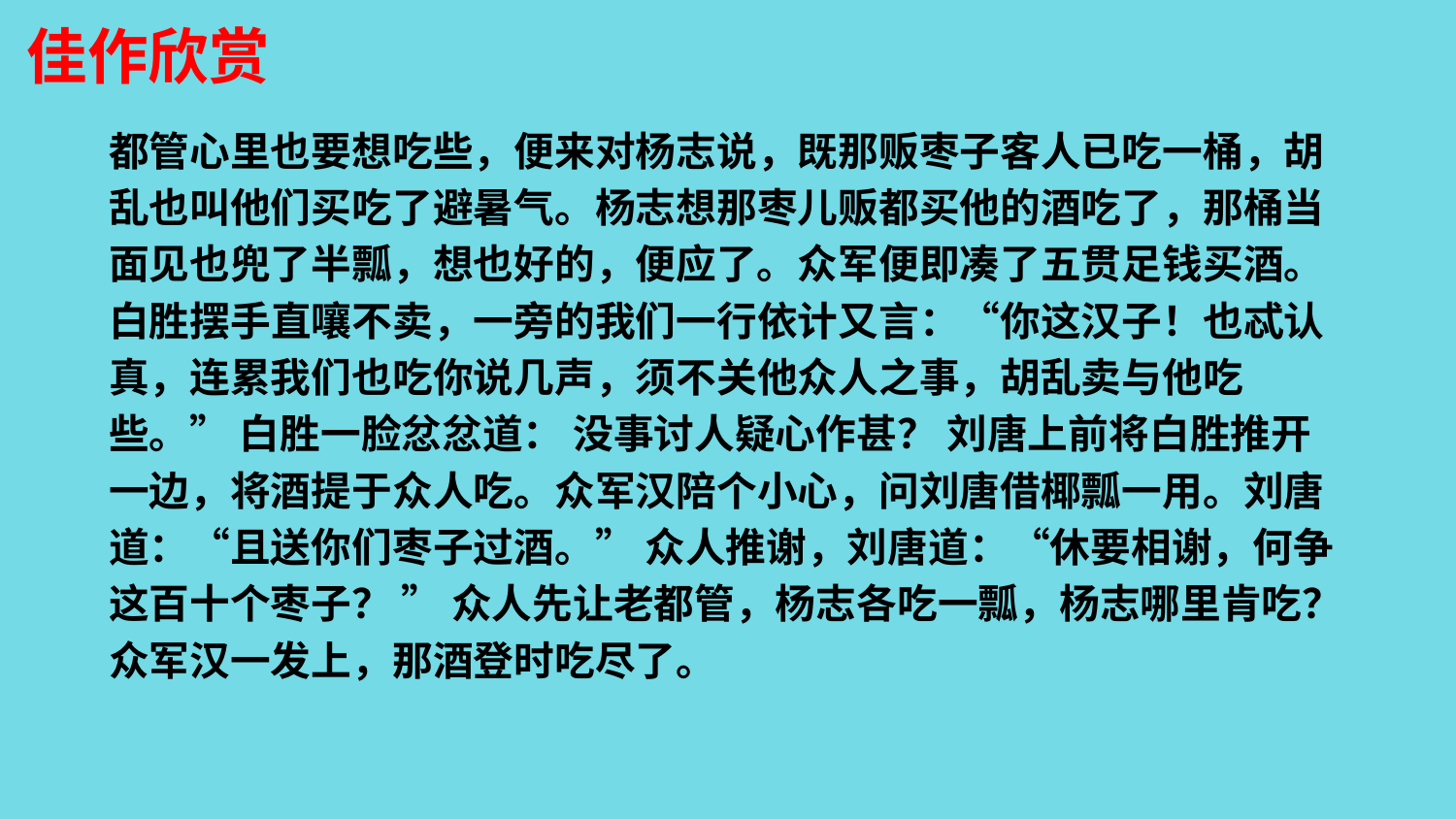

佳作欣赏
都管心里也要想吃些，便来对杨志说，既那贩枣子客人已吃一桶，胡乱也叫他们买吃了避暑气。杨志想那枣儿贩都买他的酒吃了，那桶当面见也兜了半瓢，想也好的，便应了。众军便即凑了五贯足钱买酒。白胜摆手直嚷不卖，一旁的我们一行依计又言：“你这汉子！也忒认真，连累我们也吃你说几声，须不关他众人之事，胡乱卖与他吃些。” 白胜一脸忿忿道： 没事讨人疑心作甚？ 刘唐上前将白胜推开一边，将酒提于众人吃。众军汉陪个小心，问刘唐借椰瓢一用。刘唐道：“且送你们枣子过酒。” 众人推谢，刘唐道：“休要相谢，何争这百十个枣子？ ” 众人先让老都管，杨志各吃一瓢，杨志哪里肯吃？众军汉一发上，那酒登时吃尽了。